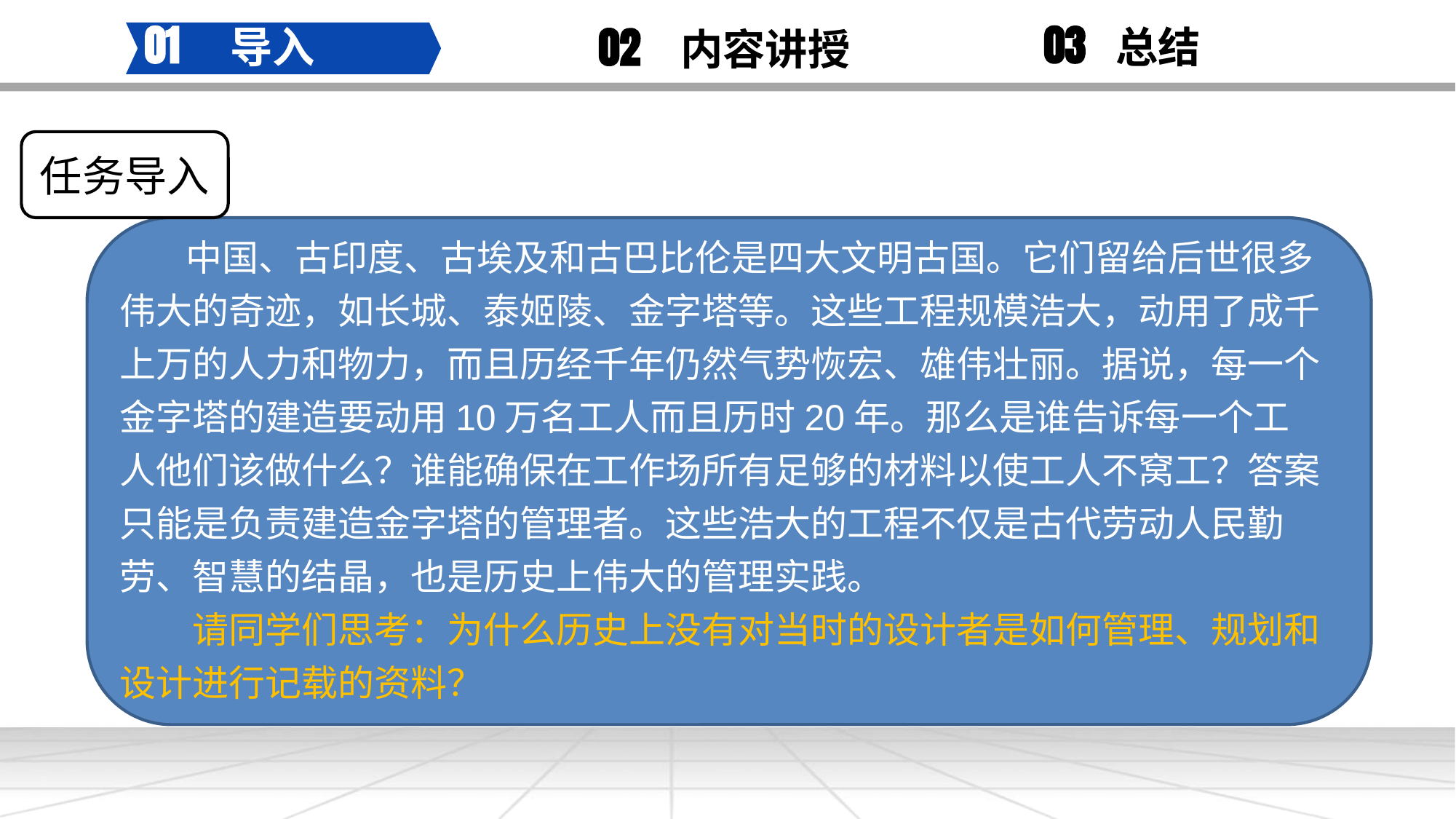

02   内容讲授
03  总结
01    导入

02   内容讲授

添加
标题
任务导入

       中国、古印度、古埃及和古巴比伦是四大文明古国。它们留给后世很多伟大的奇迹，如长城、泰姬陵、金字塔等。这些工程规模浩大，动用了成千上万的人力和物力，而且历经千年仍然气势恢宏、雄伟壮丽。据说，每一个金字塔的建造要动用10万名工人而且历时20年。那么是谁告诉每一个工人他们该做什么？谁能确保在工作场所有足够的材料以使工人不窝工？答案只能是负责建造金字塔的管理者。这些浩大的工程不仅是古代劳动人民勤劳、智慧的结晶，也是历史上伟大的管理实践。
　　请同学们思考：为什么历史上没有对当时的设计者是如何管理、规划和设计进行记载的资料？